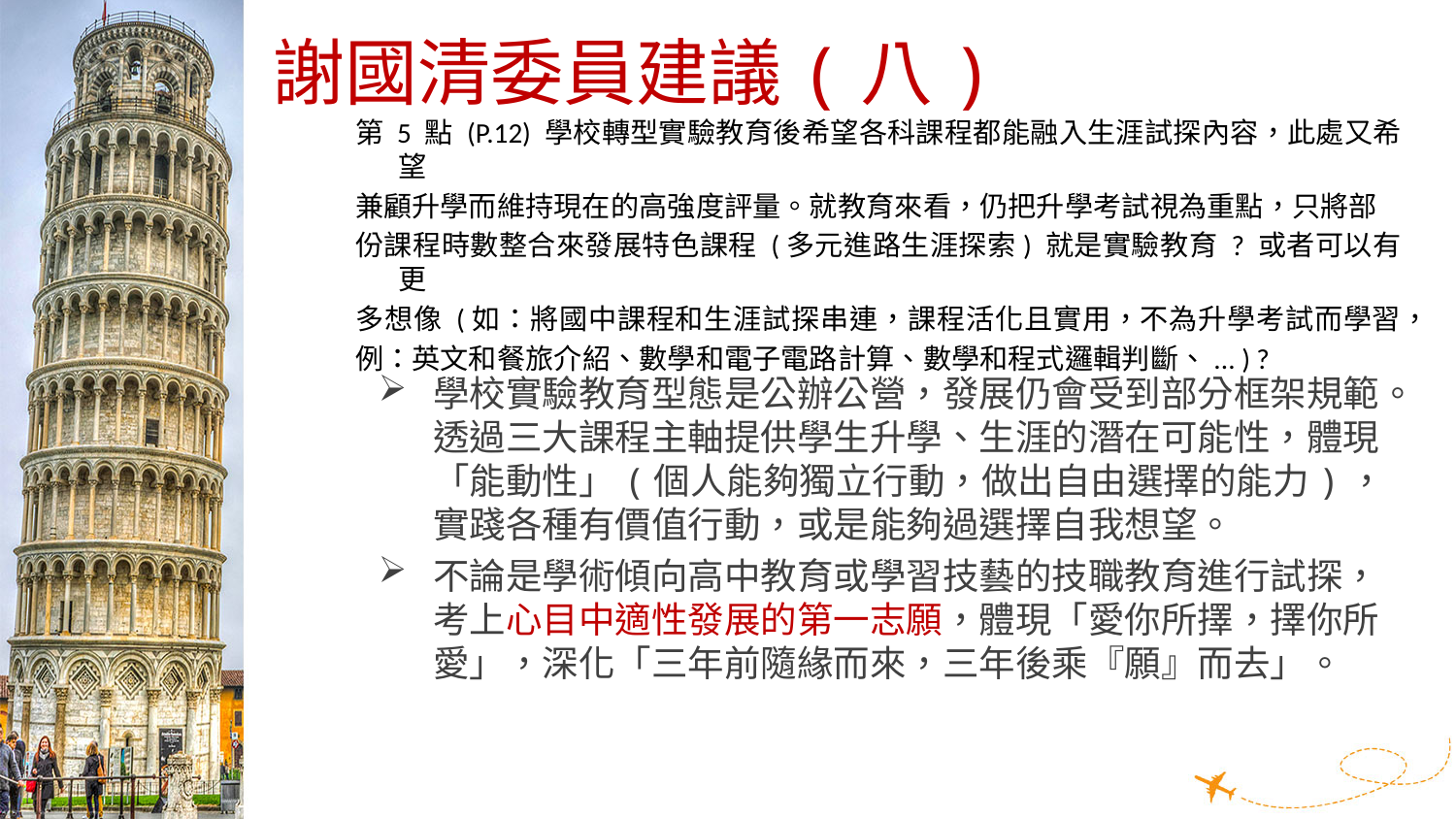

# 謝國清委員建議(八)

第 5 點 (P.12) 學校轉型實驗教育後希望各科課程都能融入生涯試探內容，此處又希望
兼顧升學而維持現在的高強度評量。就教育來看，仍把升學考試視為重點，只將部
份課程時數整合來發展特色課程 (多元進路生涯探索) 就是實驗教育 ? 或者可以有更
多想像 (如：將國中課程和生涯試探串連，課程活化且實用，不為升學考試而學習，
例：英文和餐旅介紹、數學和電子電路計算、數學和程式邏輯判斷、... ) ?

學校實驗教育型態是公辦公營，發展仍會受到部分框架規範。透過三大課程主軸提供學生升學、生涯的潛在可能性，體現「能動性」(個人能夠獨立行動，做出自由選擇的能力)，實踐各種有價值行動，或是能夠過選擇自我想望。
不論是學術傾向高中教育或學習技藝的技職教育進行試探，考上心目中適性發展的第一志願，體現「愛你所擇，擇你所愛」，深化「三年前隨緣而來，三年後乘『願』而去」。